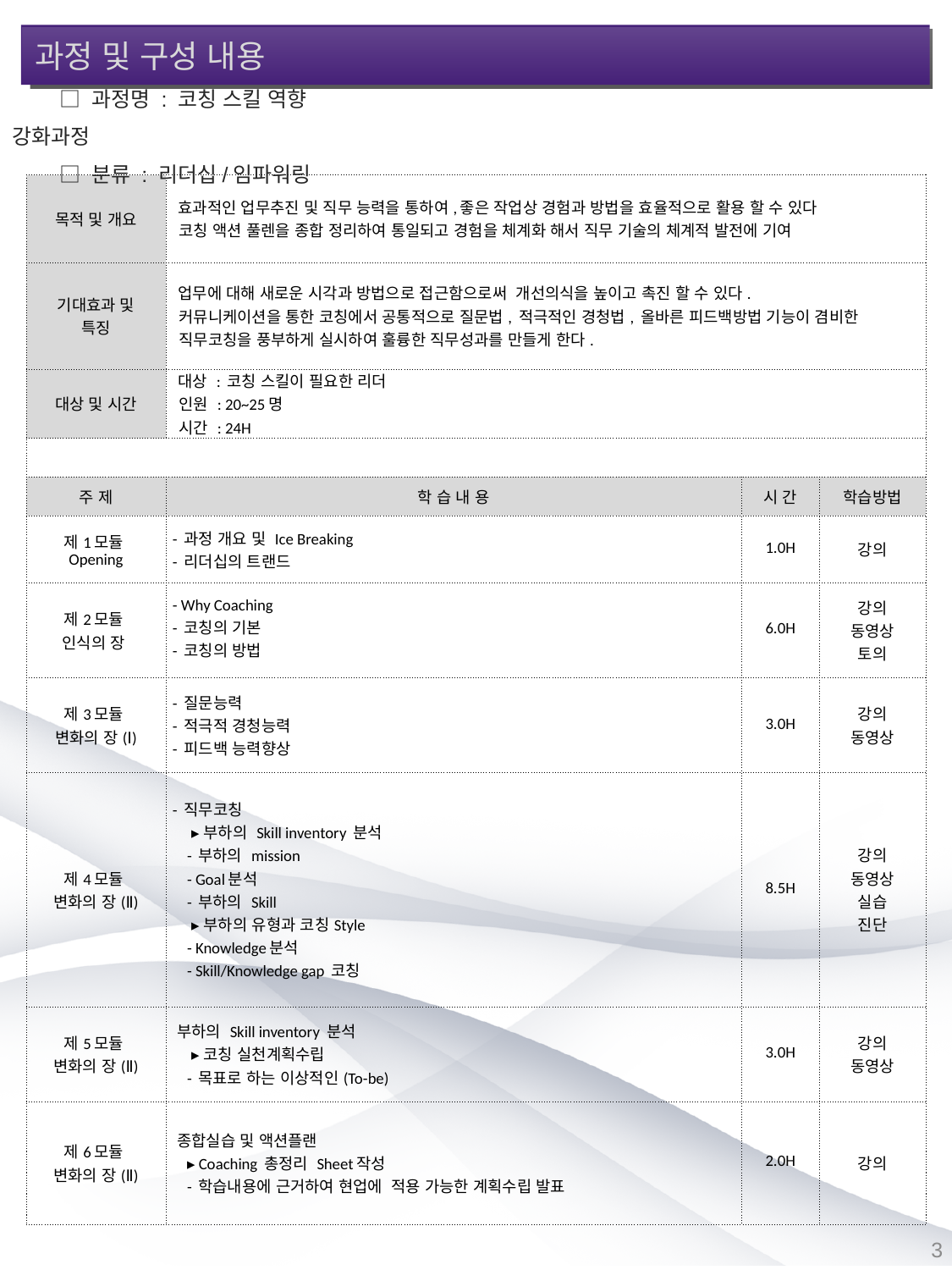

과정 및 구성 내용
□ 과정명 : 코칭 스킬 역향 강화과정
□ 분류 : 리더십/임파워링
| 목적 및 개요 | 효과적인 업무추진 및 직무 능력을 통하여,좋은 작업상 경험과 방법을 효율적으로 활용 할 수 있다 코칭 액션 풀렌을 종합 정리하여 통일되고 경험을 체계화 해서 직무 기술의 체계적 발전에 기여 |  |  |
| --- | --- | --- | --- |
| 기대효과 및 특징 | 업무에 대해 새로운 시각과 방법으로 접근함으로써 개선의식을 높이고 촉진 할 수 있다. 커뮤니케이션을 통한 코칭에서 공통적으로 질문법, 적극적인 경청법, 올바른 피드백방법 기능이 겸비한 직무코칭을 풍부하게 실시하여 훌륭한 직무성과를 만들게 한다. |  |  |
| 대상 및 시간 | 대상 : 코칭 스킬이 필요한 리더 인원 : 20~25명 시간 : 24H |  |  |
|  |  |  |  |
| 주 제 | 학 습 내 용 | 시 간 | 학습방법 |
| 제1모듈 Opening | - 과정 개요 및 Ice Breaking - 리더십의 트랜드 | 1.0H | 강의 |
| 제2모듈 인식의 장 | - Why Coaching - 코칭의 기본 - 코칭의 방법 | 6.0H | 강의 동영상 토의 |
| 제3모듈 변화의 장(Ⅰ) | - 질문능력 - 적극적 경청능력 - 피드백 능력향상 | 3.0H | 강의 동영상 |
| 제4모듈 변화의 장(Ⅱ) | - 직무코칭 ▸부하의 Skill inventory 분석   - 부하의 mission      - Goal분석      - 부하의 Skill      ▸부하의 유형과 코칭Style      - Knowledge분석      - Skill/Knowledge gap 코칭 | 8.5H | 강의 동영상 실습 진단 |
| 제5모듈 변화의 장(Ⅱ) | 부하의 Skill inventory 분석   ▸코칭 실천계획수립      - 목표로 하는 이상적인(To-be) | 3.0H | 강의 동영상 |
| 제6모듈 변화의 장(Ⅱ) | 종합실습 및 액션플랜 ▸ Coaching 총정리 Sheet작성      - 학습내용에 근거하여 현업에  적용 가능한 계획수립 발표 | 2.0H | 강의 |
3